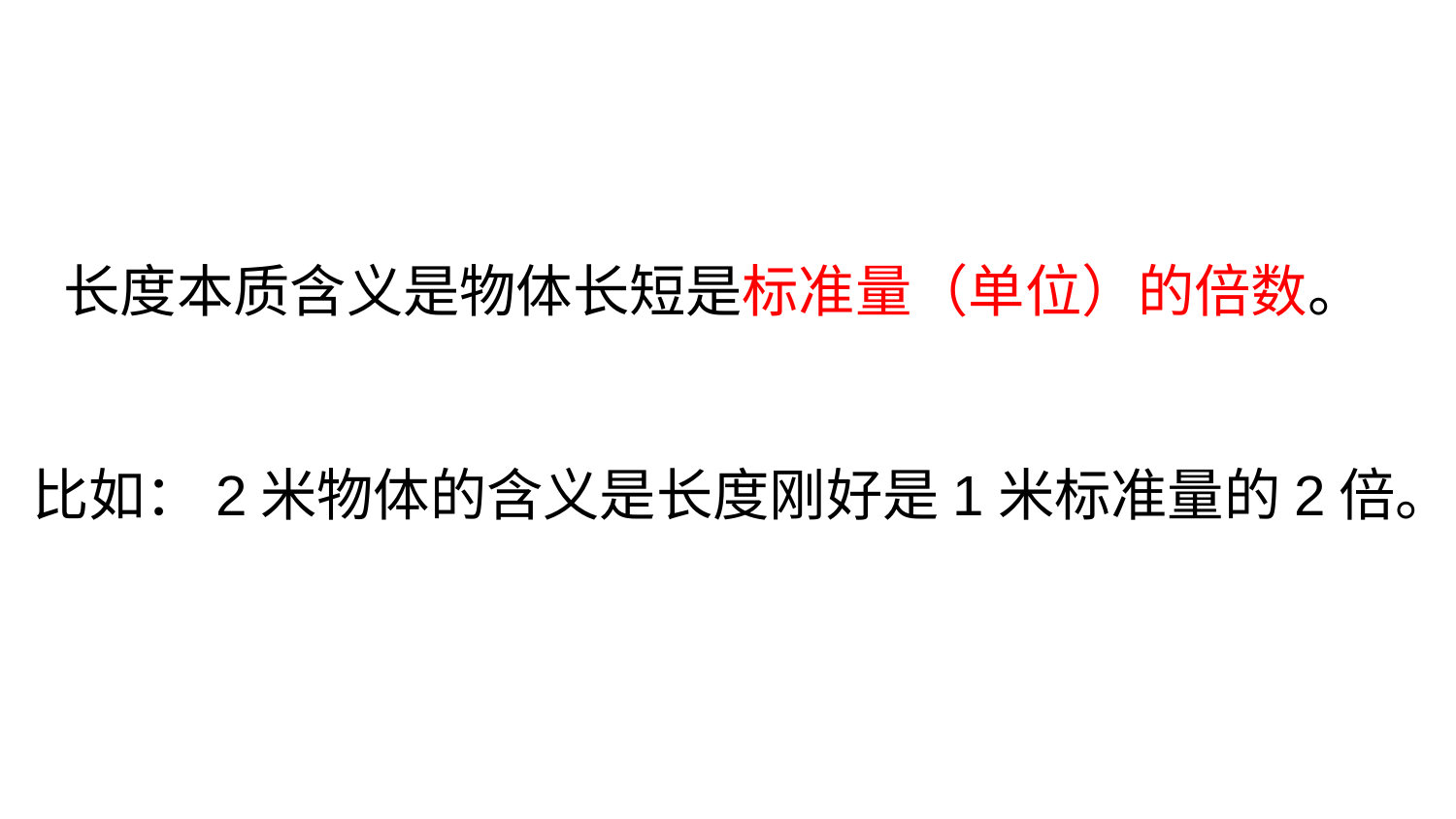

长度本质含义是物体长短是标准量（单位）的倍数。

比如：2米物体的含义是长度刚好是1米标准量的2倍。